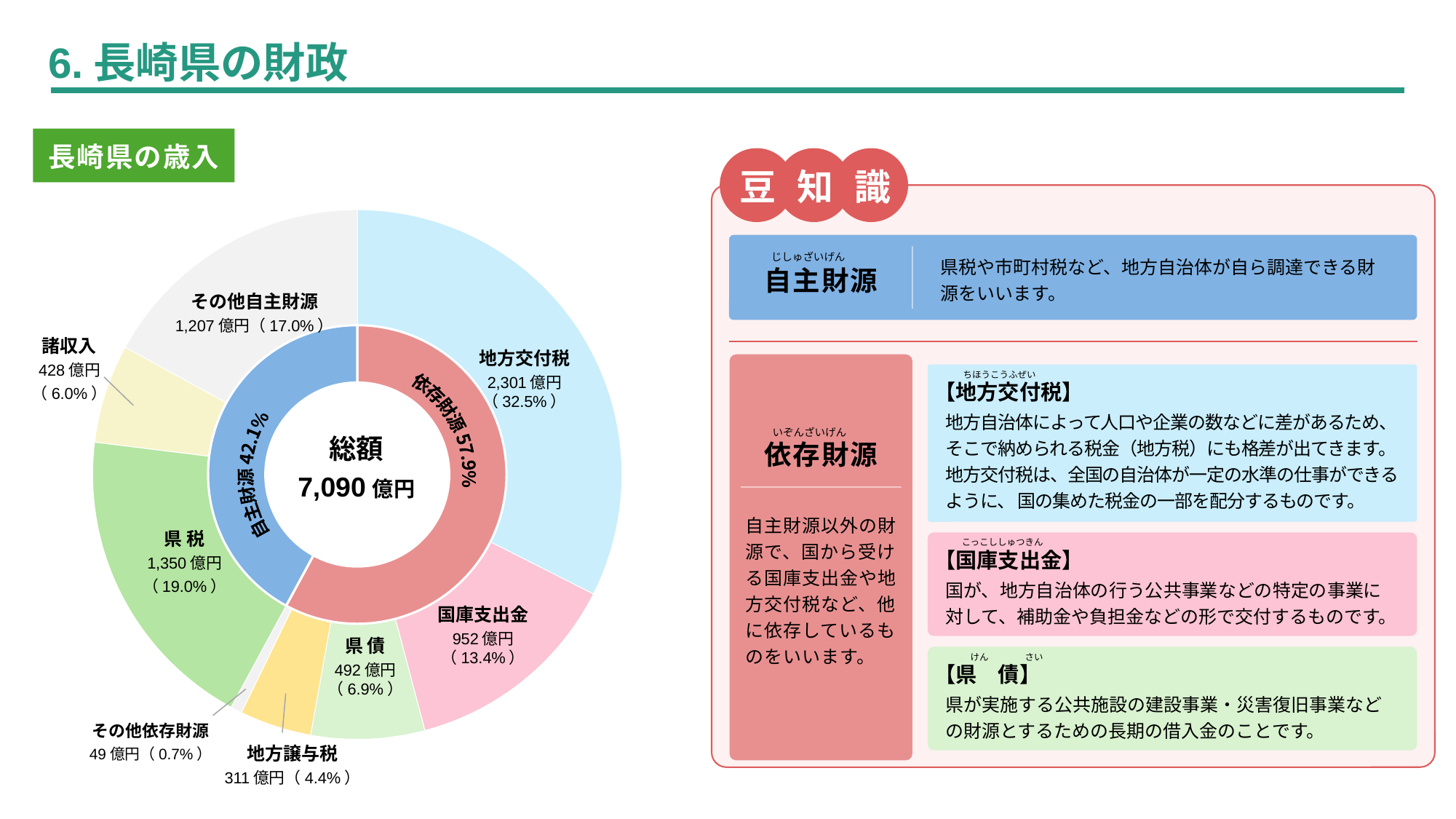

6.長崎県の財政

長崎県の歳入

豆
知
識

### Chart

| Category | 長崎県の歳入 |
|---|---|
| 地方交付税 | 0.3246 |
| 国庫支出金 | 0.1343 |
| 県債 | 0.0694 |
| 地方譲与税 | 0.0439 |
| その他依存財源 | 0.007 |
| 県税 | 0.1904 |
| 諸収入 | 0.0603 |
| その他自主財源 | 0.1702 |
じしゅざいげん
県税や市町村税など、地方自治体が自ら調達できる財源をいいます。
自主財源
その他自主財源
1,207億円（17.0%）

### Chart

| Category | 列1 |
|---|---|
| 依存財源 | 0.5791 |
| 自主財源 | 0.4209 |
諸収入
428億円
（6.0%）
地方交付税
2,301億円
（32.5%）

ちほうこうふぜい
依存財源 57.9%
自主財源 42.1%

【地方交付税】

地方自治体によって人口や企業の数などに差があるため、 そこで納められる税金（地方税）にも格差が出てきます。地方交付税は、全国の自治体が一定の水準の仕事ができるように、 国の集めた税金の一部を配分するものです。
いぞんざいげん
総額
依存財源
7,090億円
自主財源以外の財源で、国から受ける国庫支出金や地方交付税など、他に依存しているものをいいます。
県 税
1,350億円
（19.0%）
こっこししゅつきん

【国庫支出金】
国が、地方自治体の行う公共事業などの特定の事業に対して、補助金や負担金などの形で交付するものです。
国庫支出金
952億円
（13.4%）
県 債
492億円
（6.9%）
けん　　　　さい

【県　債】
県が実施する公共施設の建設事業・災害復旧事業などの財源とするための長期の借入金のことです。
その他依存財源
49億円（0.7%）
地方譲与税
311億円（4.4%）